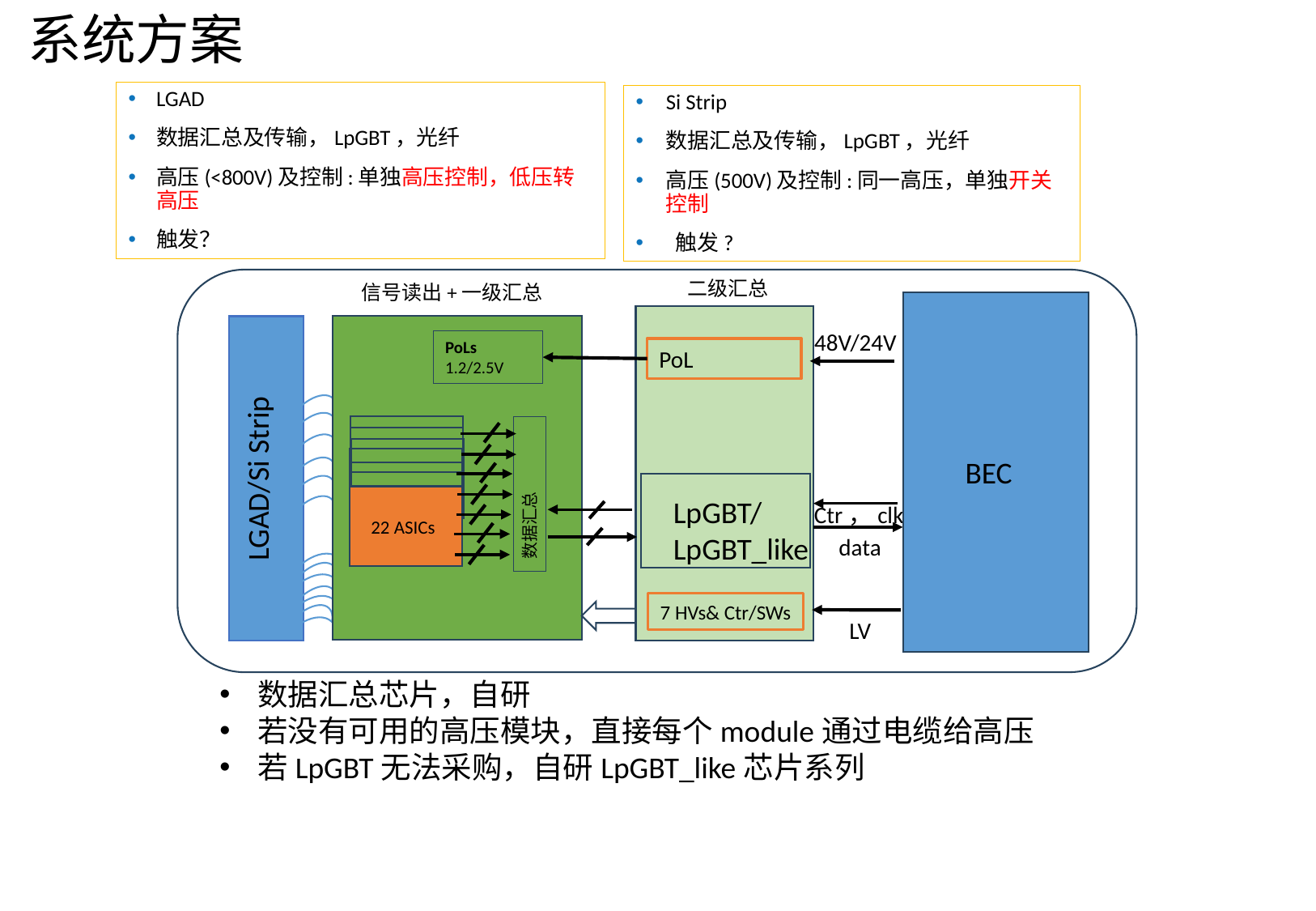

# 系统方案
LGAD
数据汇总及传输，LpGBT，光纤
高压(<800V)及控制:单独高压控制，低压转高压
触发？
Si Strip
数据汇总及传输，LpGBT，光纤
高压(500V)及控制:同一高压，单独开关控制
 触发?

二级汇总
信号读出+一级汇总

48V/24V
PoLs
1.2/2.5V
PoL

BEC

LGAD/Si Strip

数据汇总

LpGBT/
LpGBT_like
Ctr，clk

22 ASICs
data

7 HVs& Ctr/SWs

LV

数据汇总芯片，自研
若没有可用的高压模块，直接每个module通过电缆给高压
若LpGBT无法采购，自研LpGBT_like芯片系列